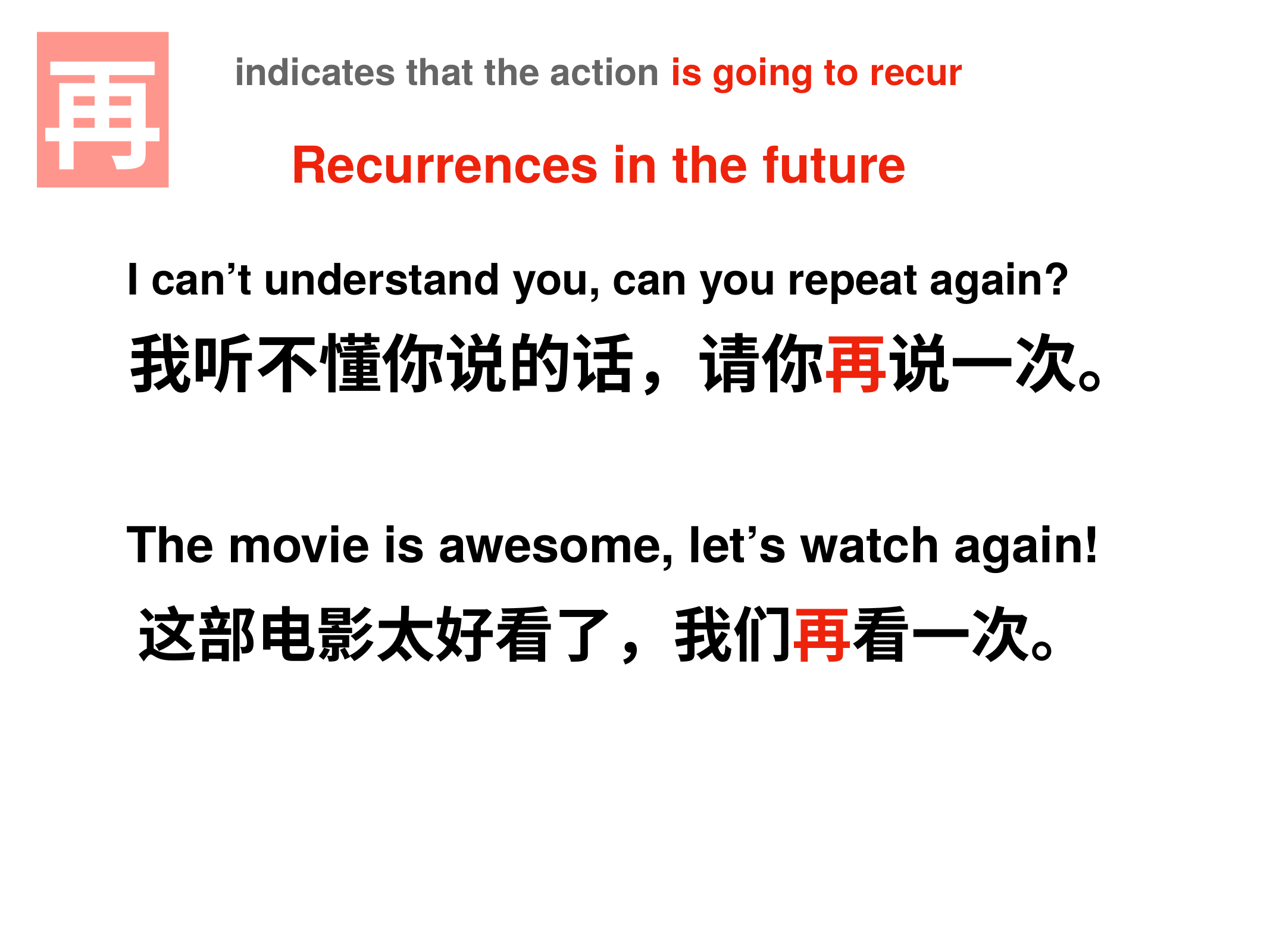

再
indicates that the action is going to recur
Recurrences in the future
I can’t understand you, can you repeat again?
我听不懂你说的话，请你再说一次。
The movie is awesome, let’s watch again!
这部电影太好看了，我们再看一次。